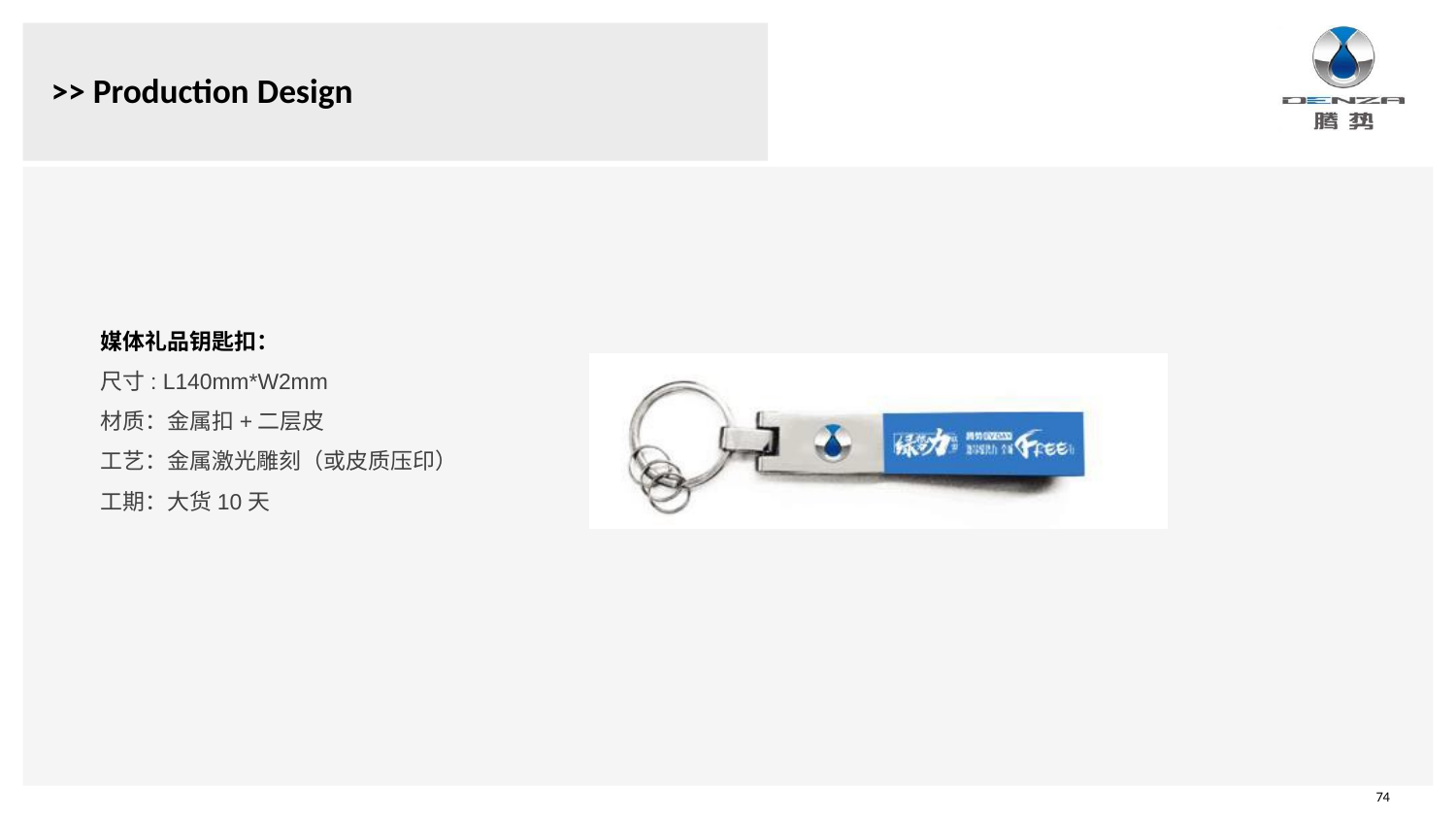

# >> Production Design

媒体礼品钥匙扣：
尺寸: L140mm*W2mm
材质：金属扣+二层皮
工艺：金属激光雕刻（或皮质压印）
工期：大货10天

74